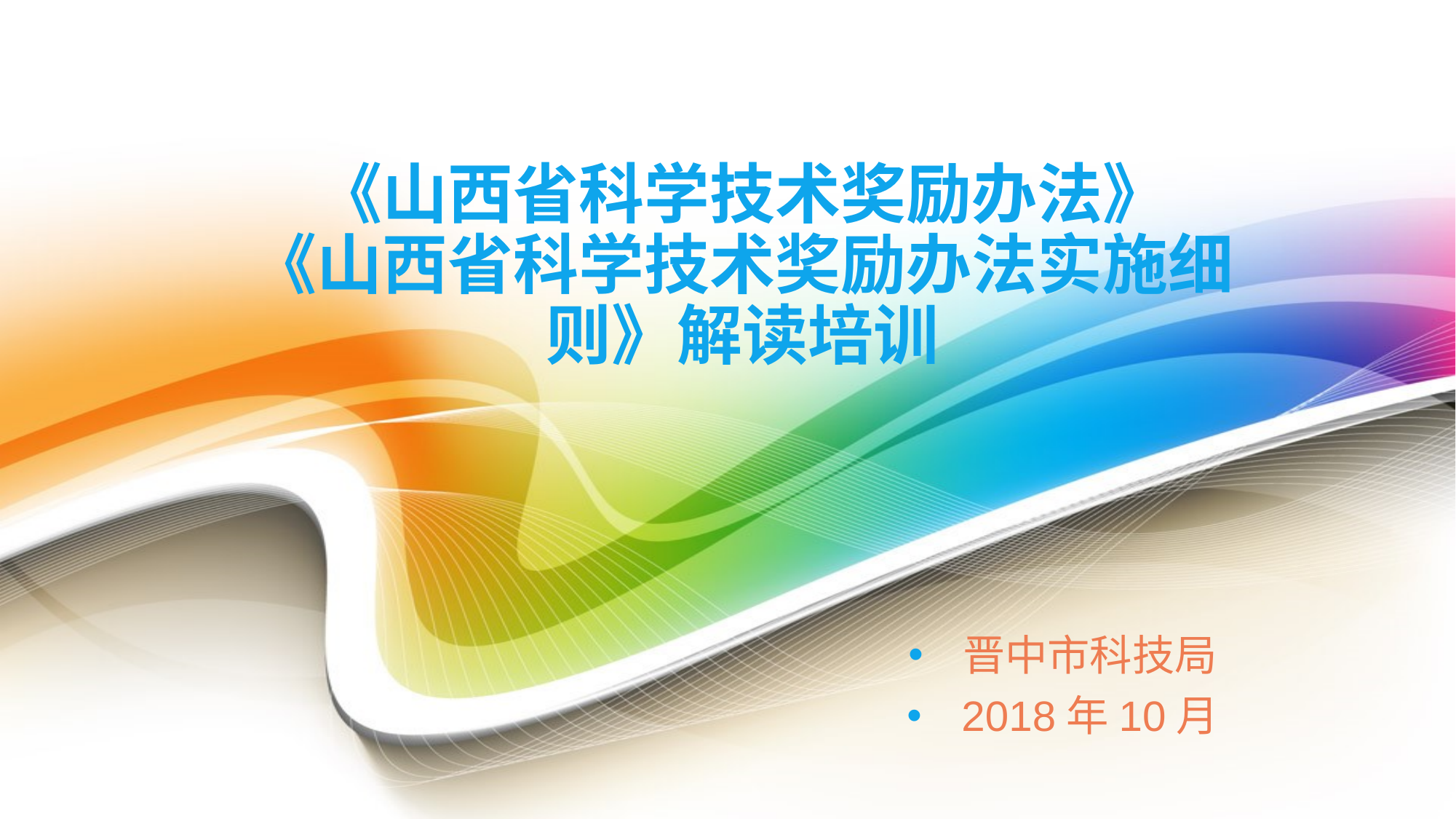

# 《山西省科学技术奖励办法》 《山西省科学技术奖励办法实施细则》解读培训
晋中市科技局
2018年10月